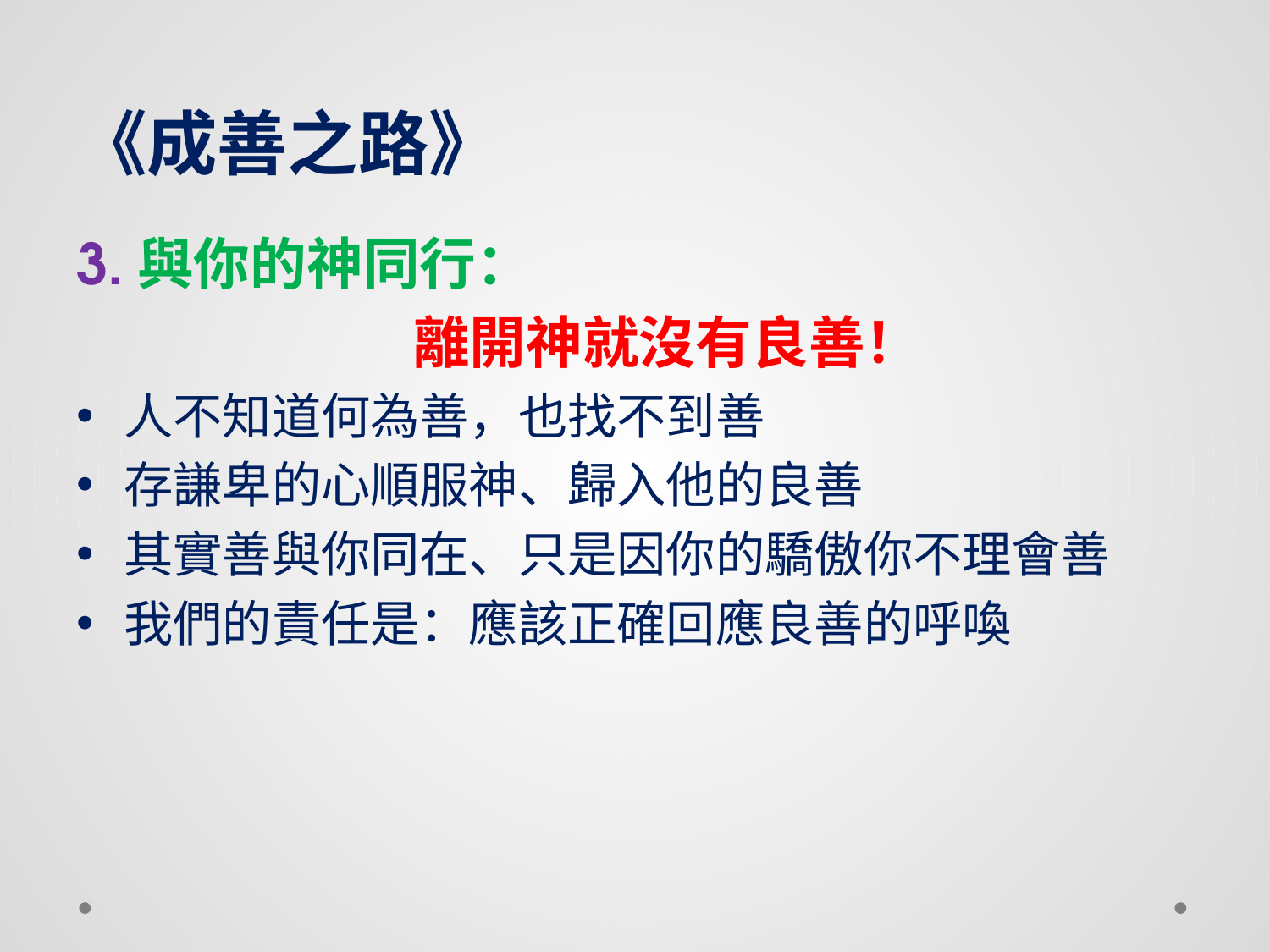

# 《成善之路》
3.與你的神同行：
    離開神就沒有良善！
人不知道何為善，也找不到善
存謙卑的心順服神、歸入他的良善
其實善與你同在、只是因你的驕傲你不理會善
我們的責任是：應該正確回應良善的呼喚